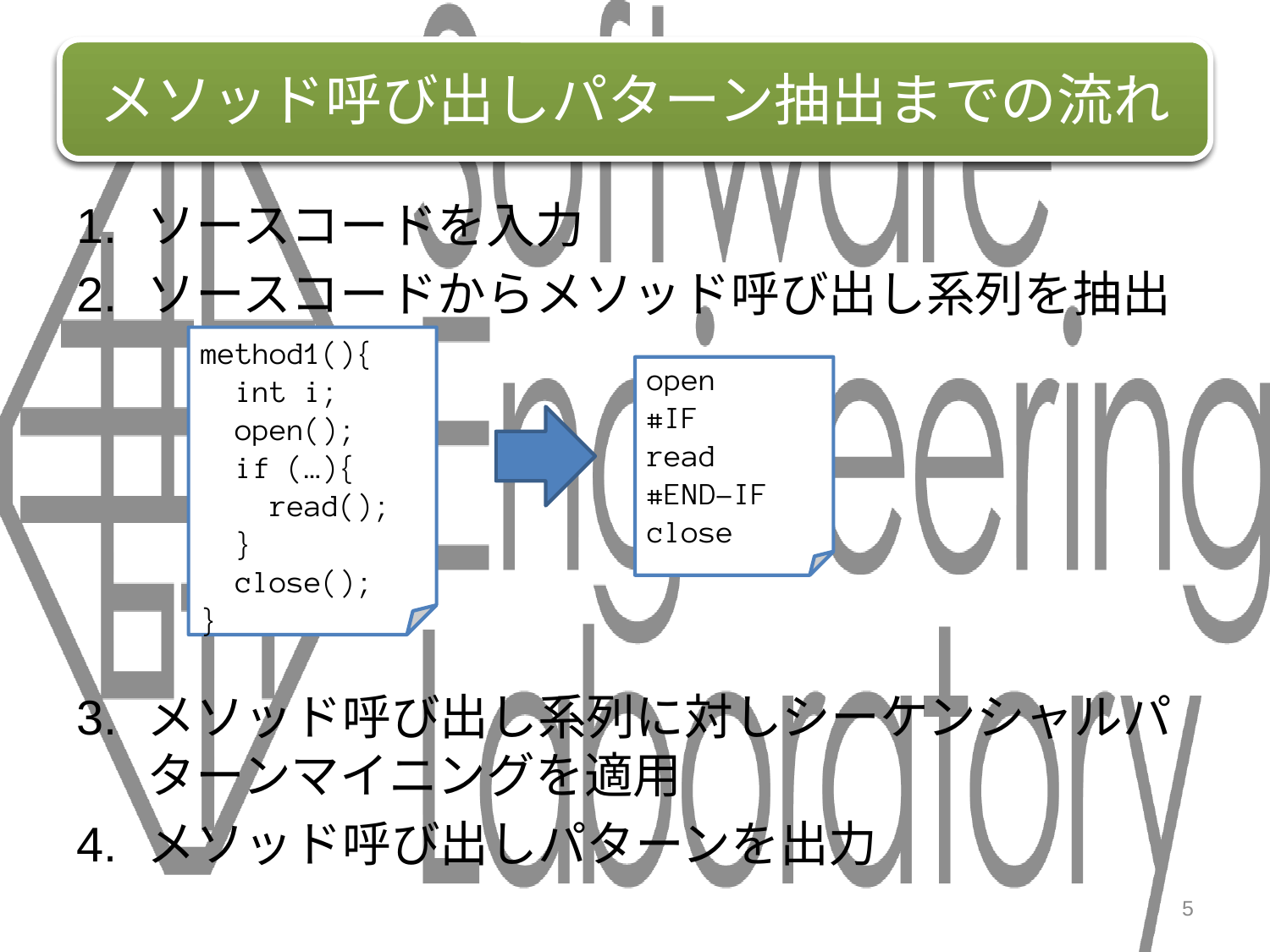

# メソッド呼び出しパターン抽出までの流れ
ソースコードを入力
ソースコードからメソッド呼び出し系列を抽出

メソッド呼び出し系列に対しシーケンシャルパターンマイニングを適用
メソッド呼び出しパターンを出力

method1(){
  int i;
  open();
  if (…){
    read();
  }
  close();
}
open
#IF
read
#END-IF
close

5